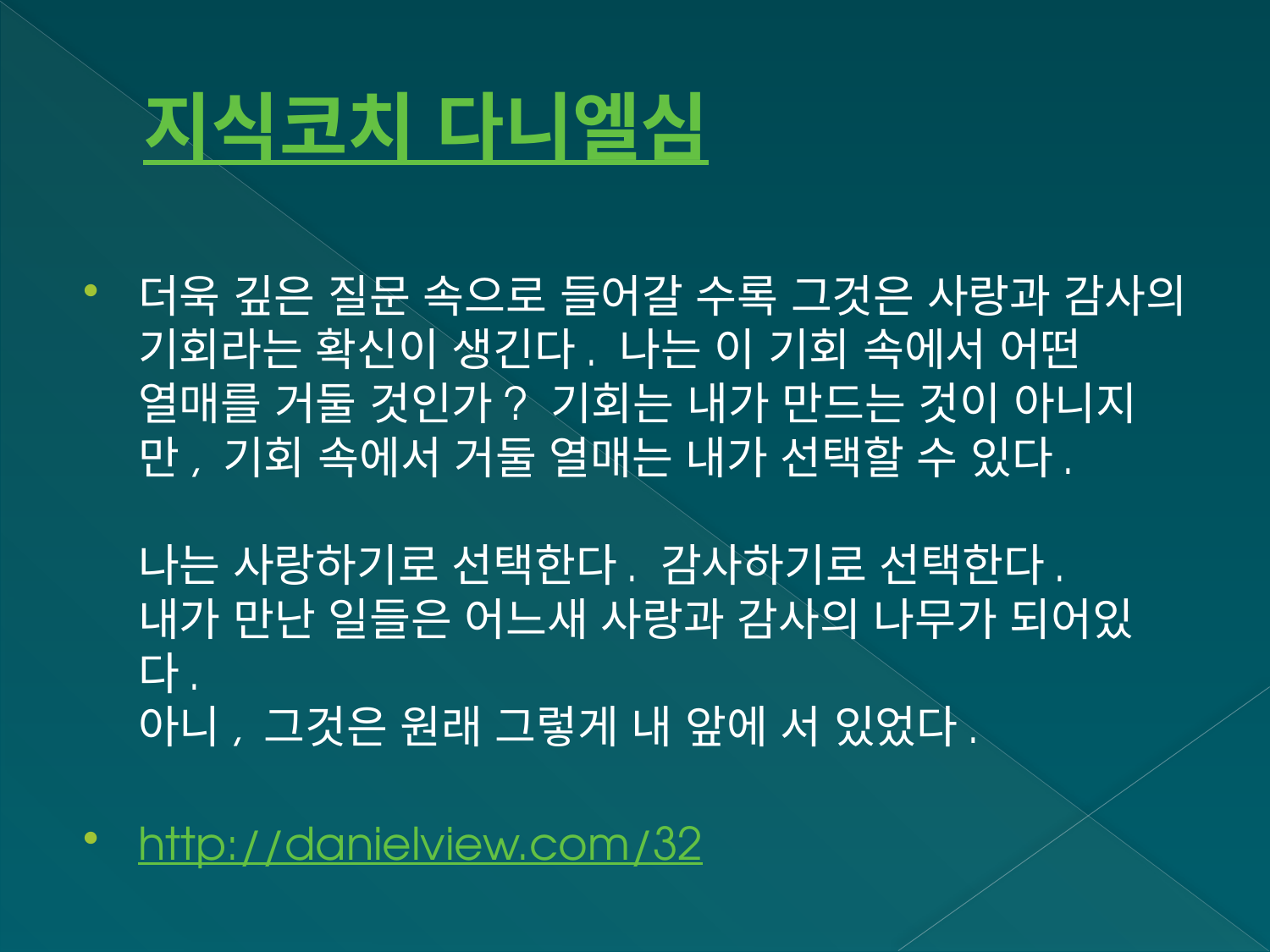

# 지식코치 다니엘심
더욱 깊은 질문 속으로 들어갈 수록 그것은 사랑과 감사의 기회라는 확신이 생긴다. 나는 이 기회 속에서 어떤 열매를 거둘 것인가? 기회는 내가 만드는 것이 아니지만, 기회 속에서 거둘 열매는 내가 선택할 수 있다.
나는 사랑하기로 선택한다. 감사하기로 선택한다.
내가 만난 일들은 어느새 사랑과 감사의 나무가 되어있다.
아니, 그것은 원래 그렇게 내 앞에 서 있었다.
http://danielview.com/32